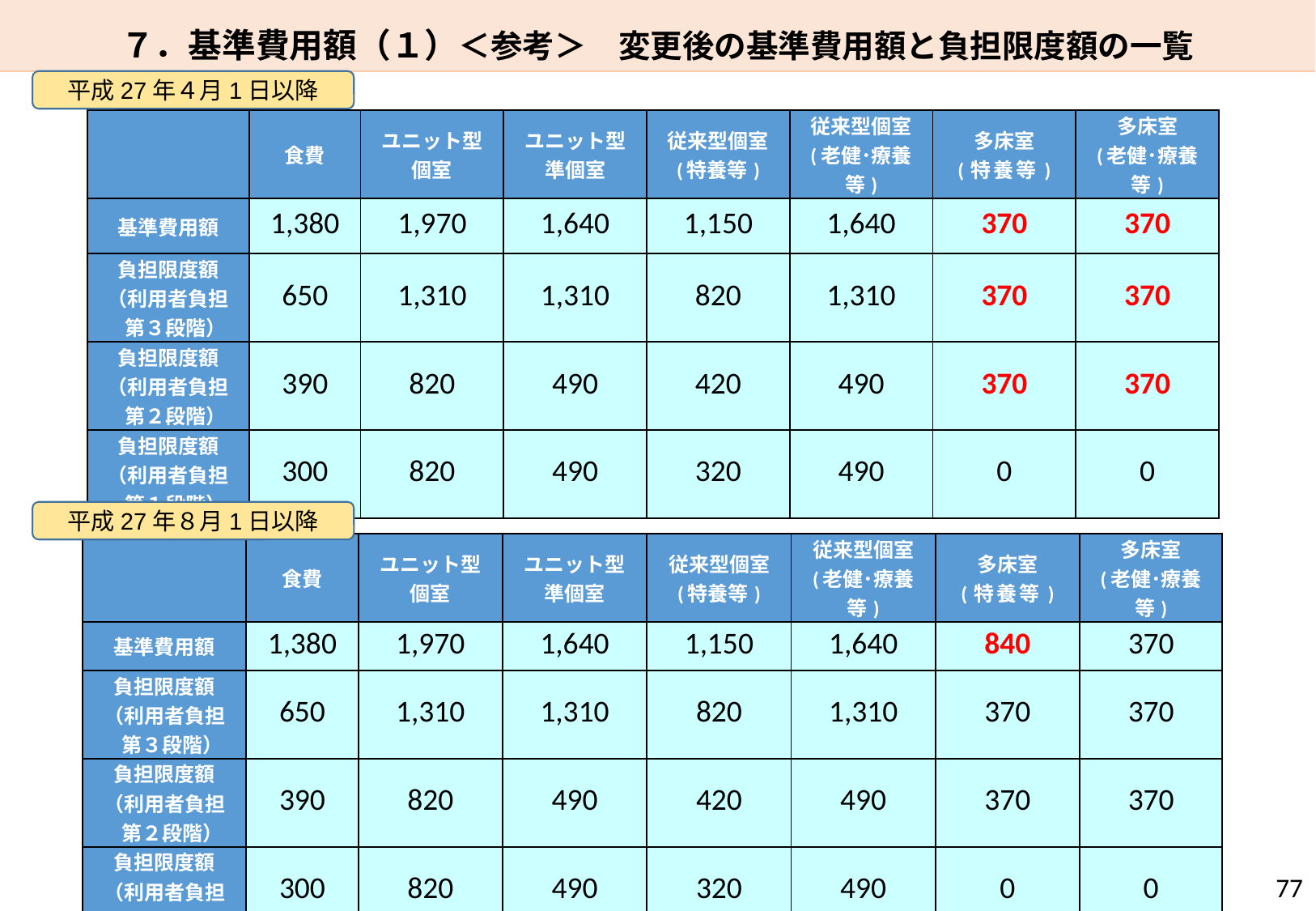

７．基準費用額（１）＜参考＞　変更後の基準費用額と負担限度額の一覧
平成27年４月1日以降
|  | 食費 | ユニット型 個室 | ユニット型 準個室 | 従来型個室 (特養等) | 従来型個室 (老健･療養等) | 多床室 (特養等) | 多床室 (老健･療養等) |
| --- | --- | --- | --- | --- | --- | --- | --- |
| 基準費用額 | 1,380 | 1,970 | 1,640 | 1,150 | 1,640 | 370 | 370 |
| 負担限度額 （利用者負担 第３段階） | 650 | 1,310 | 1,310 | 820 | 1,310 | 370 | 370 |
| 負担限度額 （利用者負担 第２段階） | 390 | 820 | 490 | 420 | 490 | 370 | 370 |
| 負担限度額 （利用者負担 第１段階） | 300 | 820 | 490 | 320 | 490 | 0 | 0 |
平成27年８月1日以降
|  | 食費 | ユニット型 個室 | ユニット型 準個室 | 従来型個室 (特養等) | 従来型個室 (老健･療養等) | 多床室 (特養等) | 多床室 (老健･療養等) |
| --- | --- | --- | --- | --- | --- | --- | --- |
| 基準費用額 | 1,380 | 1,970 | 1,640 | 1,150 | 1,640 | 840 | 370 |
| 負担限度額 （利用者負担 第３段階） | 650 | 1,310 | 1,310 | 820 | 1,310 | 370 | 370 |
| 負担限度額 （利用者負担 第２段階） | 390 | 820 | 490 | 420 | 490 | 370 | 370 |
| 負担限度額 （利用者負担 第１段階） | 300 | 820 | 490 | 320 | 490 | 0 | 0 |
77